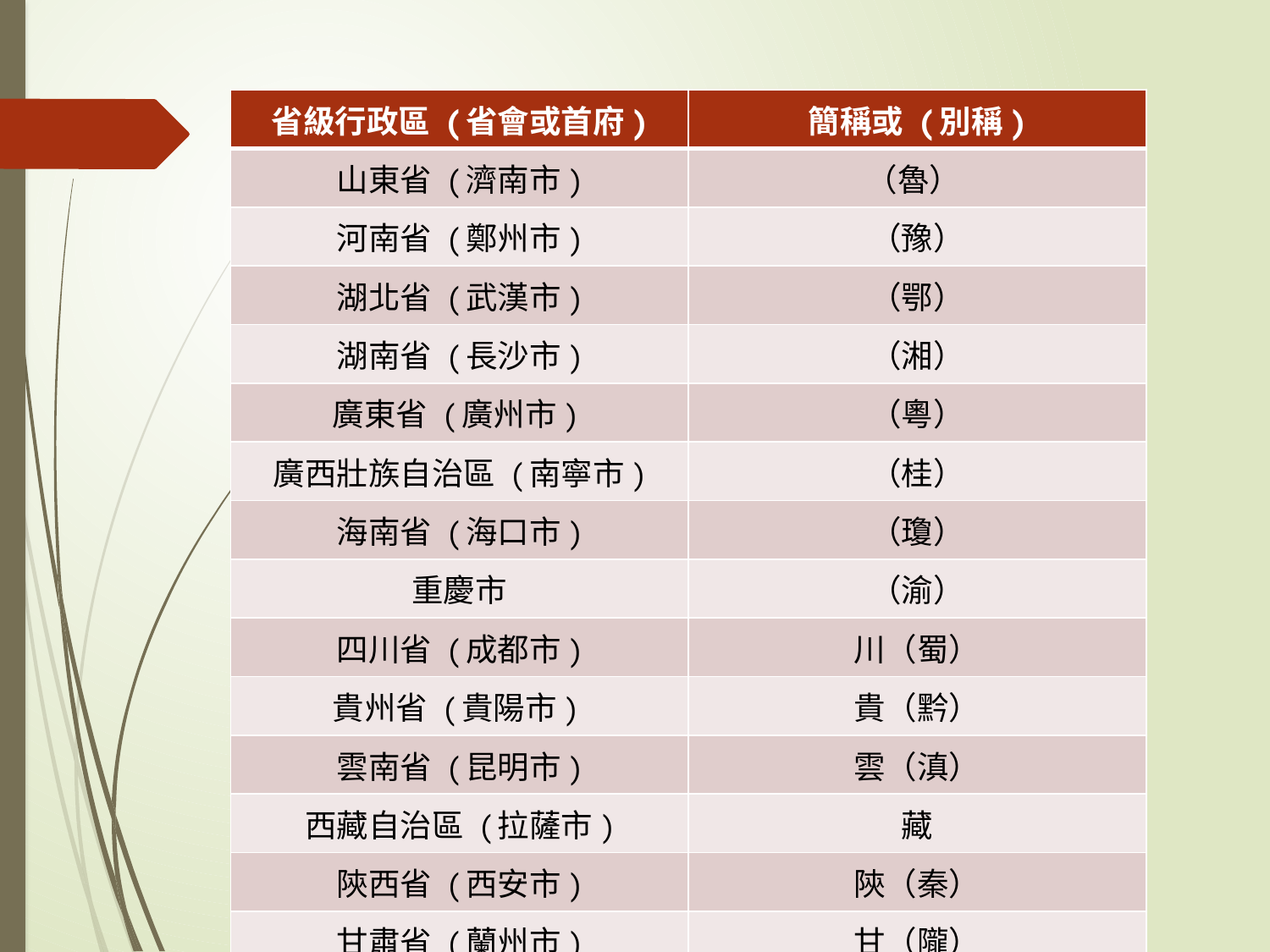

| 省級行政區 (省會或首府) | 簡稱或 (別稱) |
| --- | --- |
| 山東省 (濟南市) | （魯） |
| 河南省 (鄭州市) | （豫） |
| 湖北省 (武漢市) | （鄂） |
| 湖南省 (長沙市) | （湘） |
| 廣東省 (廣州市) | （粵） |
| 廣西壯族自治區 (南寧市) | （桂） |
| 海南省 (海口市) | （瓊） |
| 重慶市 | （渝） |
| 四川省 (成都市) | 川（蜀） |
| 貴州省 (貴陽市) | 貴（黔） |
| 雲南省 (昆明市) | 雲（滇） |
| 西藏自治區 (拉薩市) | 藏 |
| 陝西省 (西安市) | 陝（秦） |
| 甘肅省 (蘭州市) | 甘（隴） |